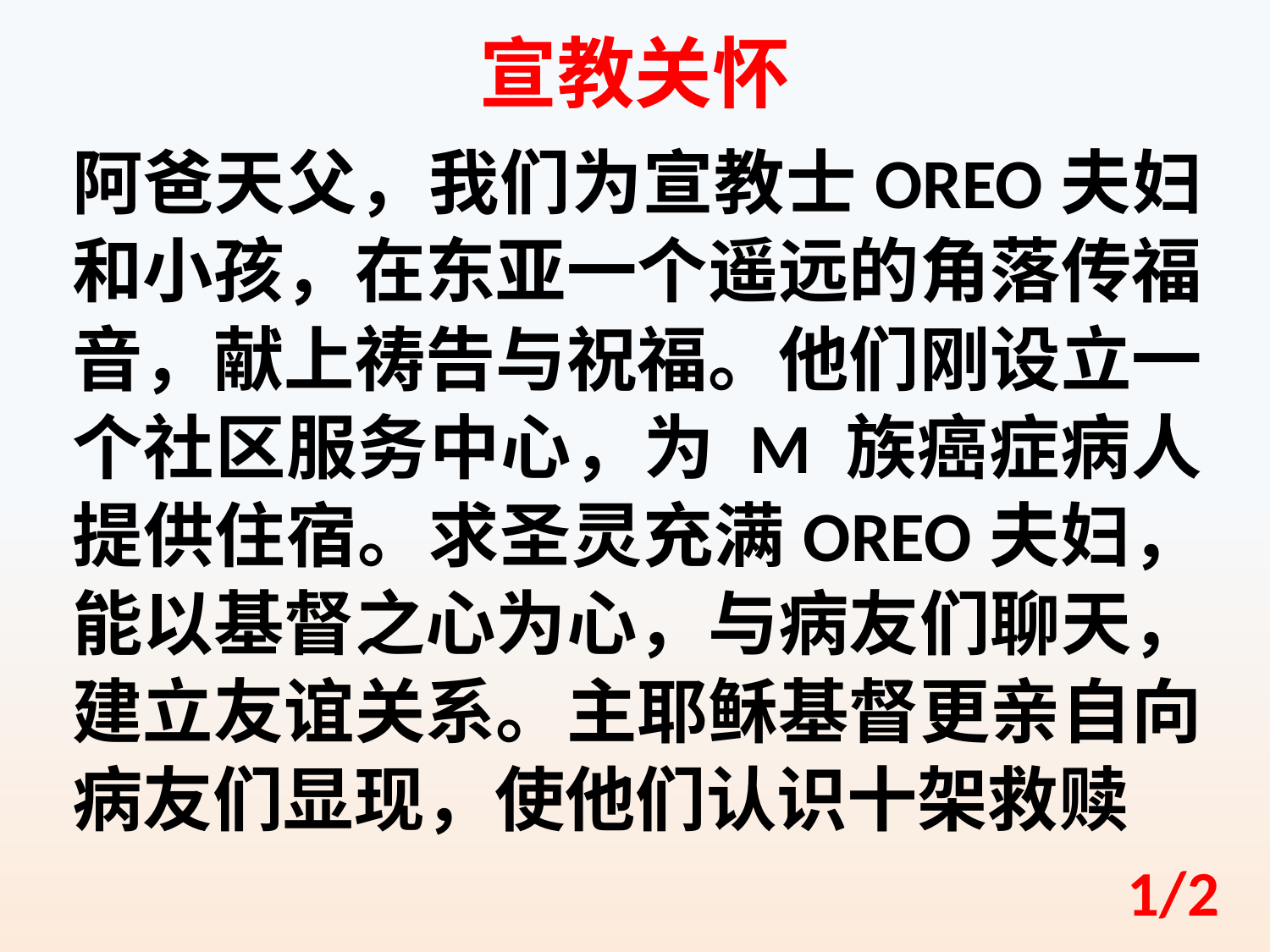

宣教关怀
阿爸天父，我们为宣教士Oreo夫妇和小孩，在东亚一个遥远的角落传福音，献上祷告与祝福。他们刚设立一个社区服务中心，为 M 族癌症病人提供住宿。求圣灵充满Oreo夫妇，能以基督之心为心，与病友们聊天，建立友谊关系。主耶稣基督更亲自向病友们显现，使他们认识十架救赎
1/2